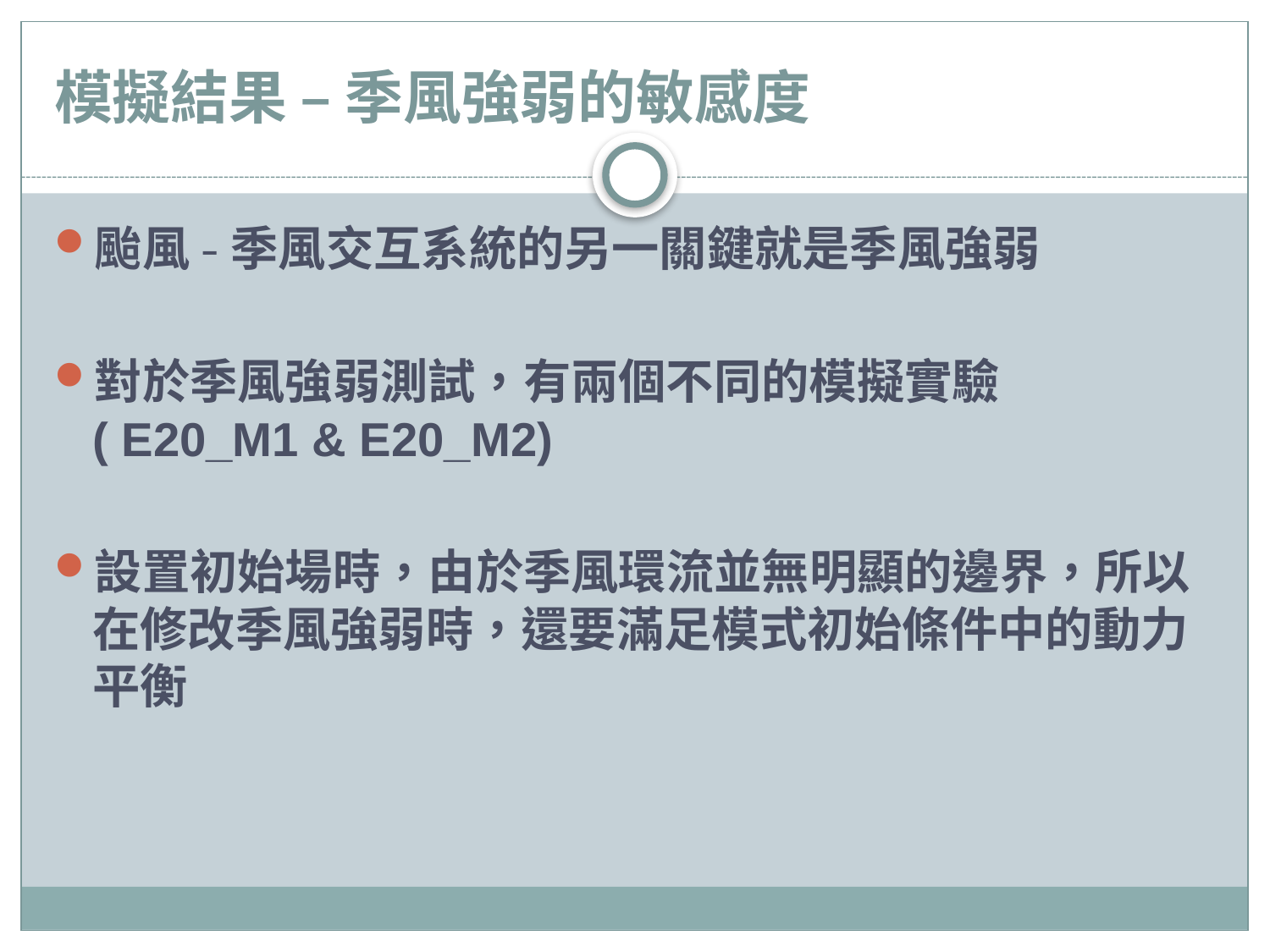

# 模擬結果 – 季風強弱的敏感度
颱風-季風交互系統的另一關鍵就是季風強弱

對於季風強弱測試，有兩個不同的模擬實驗 ( E20_M1 & E20_M2)

設置初始場時，由於季風環流並無明顯的邊界，所以在修改季風強弱時，還要滿足模式初始條件中的動力平衡